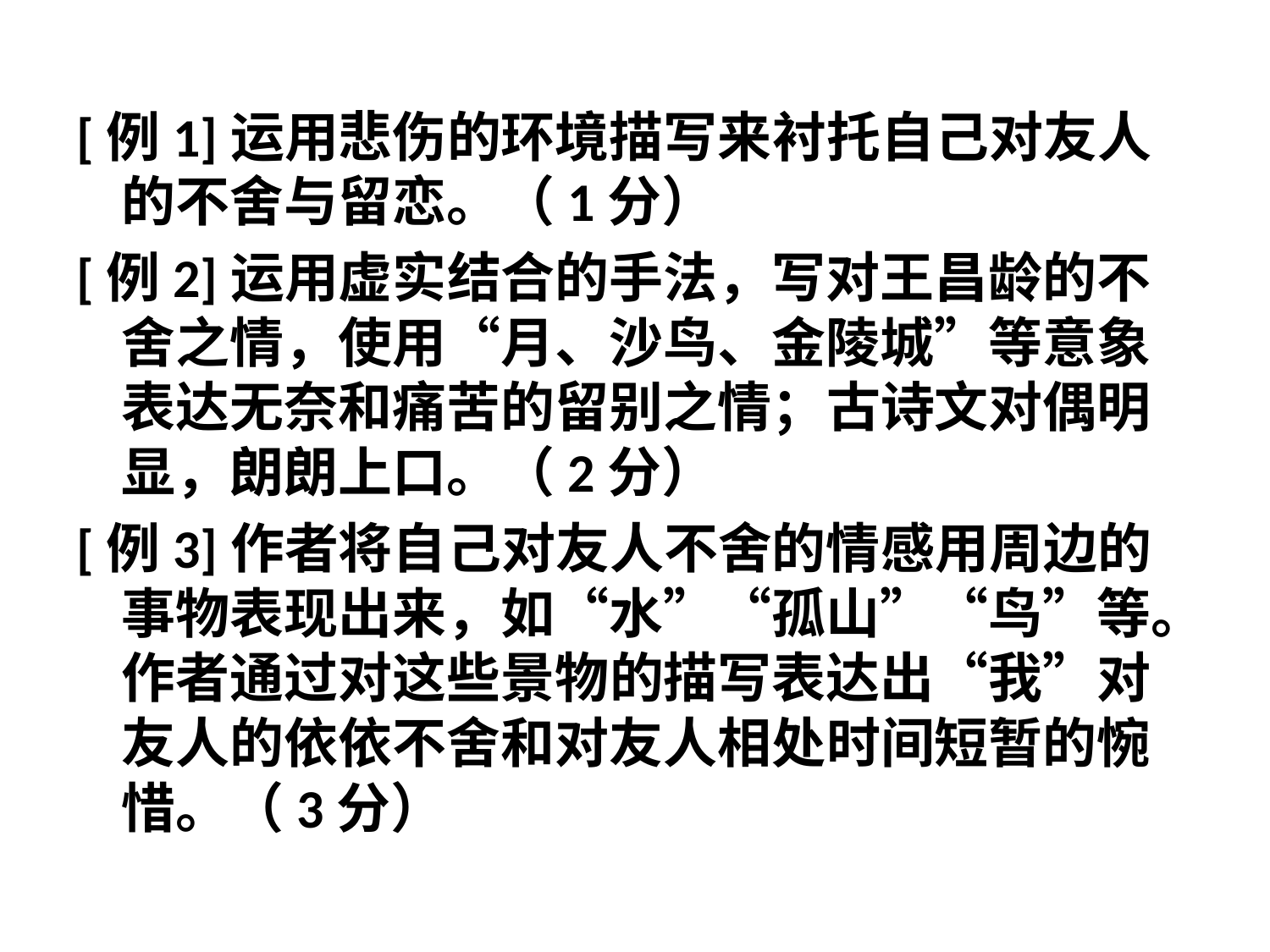

[例1]运用悲伤的环境描写来衬托自己对友人的不舍与留恋。（1分）
[例2]运用虚实结合的手法，写对王昌龄的不舍之情，使用“月、沙鸟、金陵城”等意象表达无奈和痛苦的留别之情；古诗文对偶明显，朗朗上口。（2分）
[例3]作者将自己对友人不舍的情感用周边的事物表现出来，如“水”“孤山”“鸟”等。作者通过对这些景物的描写表达出“我”对友人的依依不舍和对友人相处时间短暂的惋惜。（3分）